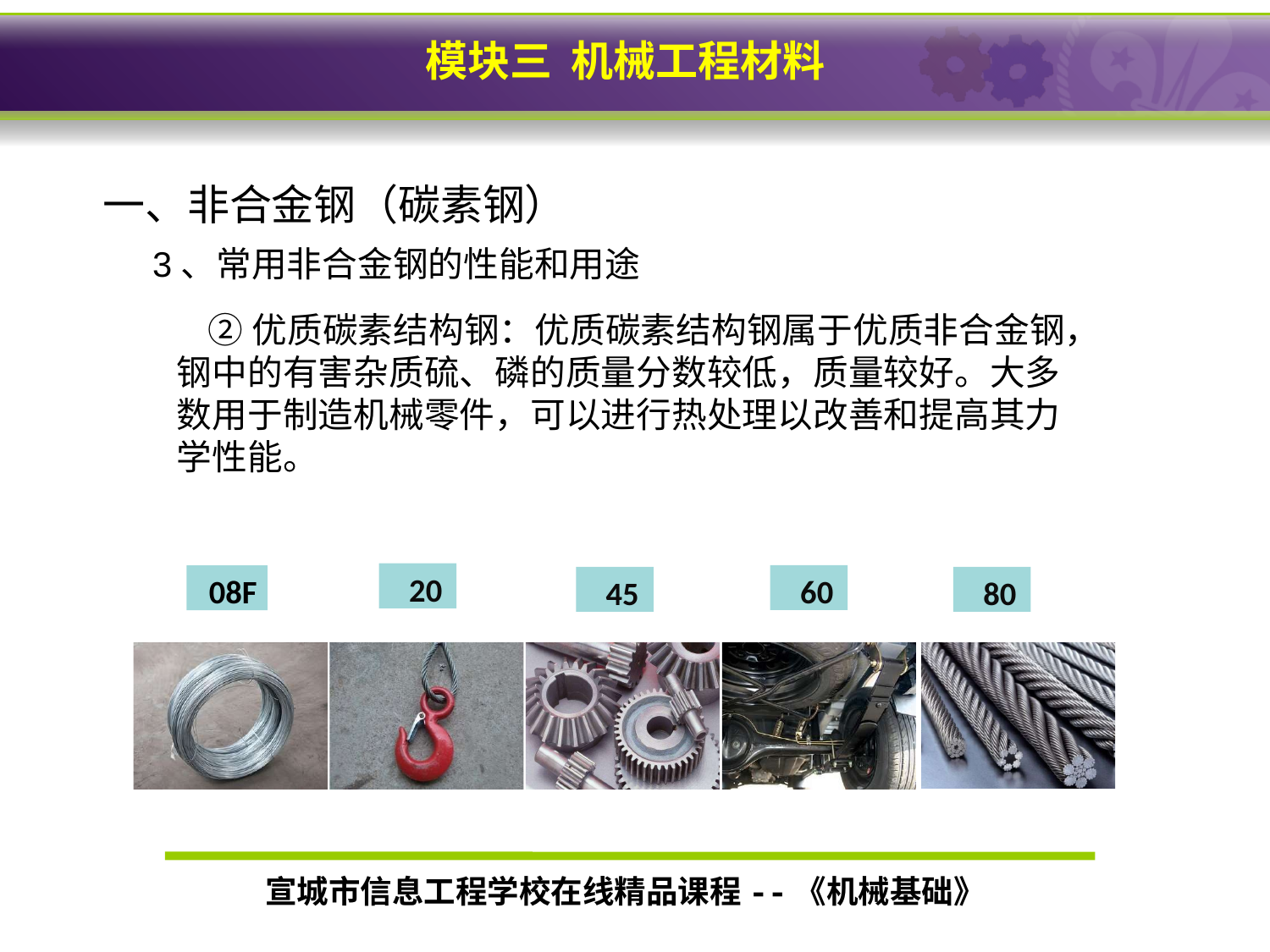

# 一、非合金钢（碳素钢）
3、常用非合金钢的性能和用途
    ②优质碳素结构钢：优质碳素结构钢属于优质非合金钢，钢中的有害杂质硫、磷的质量分数较低，质量较好。大多数用于制造机械零件，可以进行热处理以改善和提高其力学性能。
20
08F
60
45
80